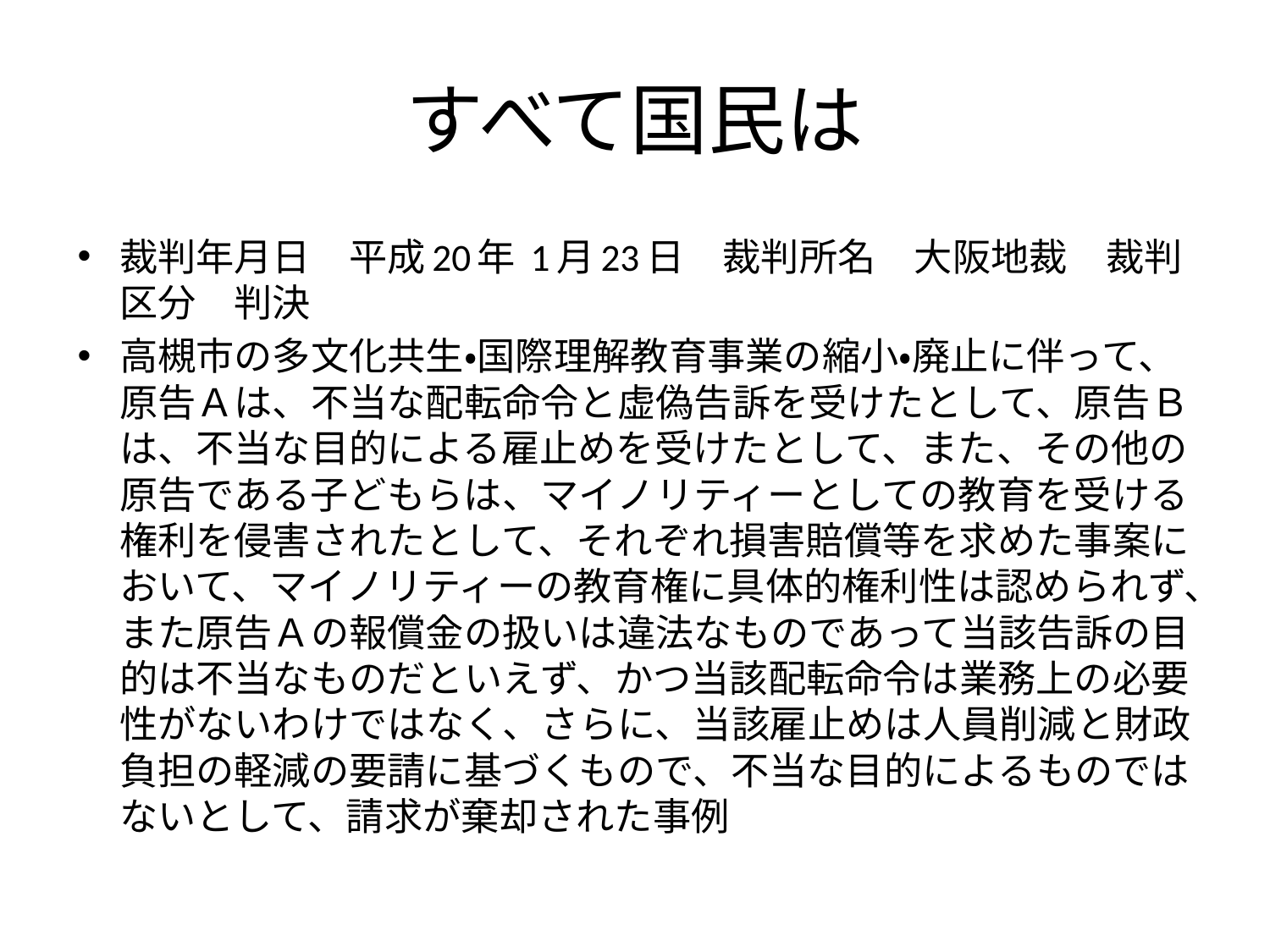

# すべて国民は
裁判年月日　平成20年 1月23日　裁判所名　大阪地裁　裁判区分　判決
高槻市の多文化共生・国際理解教育事業の縮小・廃止に伴って、原告Ａは、不当な配転命令と虚偽告訴を受けたとして、原告Ｂは、不当な目的による雇止めを受けたとして、また、その他の原告である子どもらは、マイノリティーとしての教育を受ける権利を侵害されたとして、それぞれ損害賠償等を求めた事案において、マイノリティーの教育権に具体的権利性は認められず、また原告Ａの報償金の扱いは違法なものであって当該告訴の目的は不当なものだといえず、かつ当該配転命令は業務上の必要性がないわけではなく、さらに、当該雇止めは人員削減と財政負担の軽減の要請に基づくもので、不当な目的によるものではないとして、請求が棄却された事例